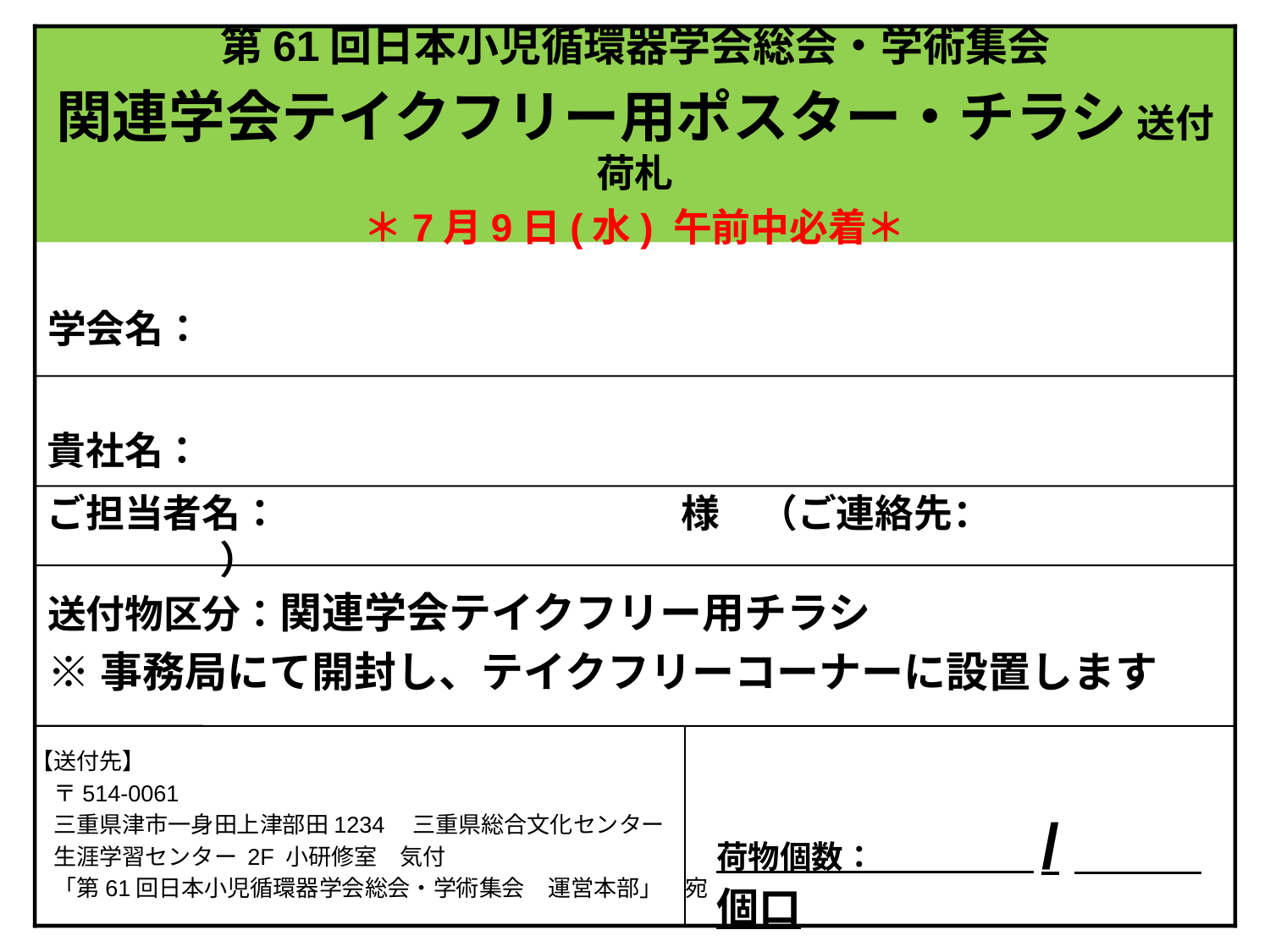

第61回日本小児循環器学会総会・学術集会
関連学会テイクフリー用ポスター・チラシ 送付荷札
＊7月9日(水) 午前中必着＊

学会名：

貴社名：
ご担当者名：　　　　　　　　　      様　（ご連絡先：　　　　　　　　　　　　  ）

送付物区分：関連学会テイクフリー用チラシ
※事務局にて開封し、テイクフリーコーナーに設置します

【送付先】
　〒514-0061
　三重県津市一身田上津部田1234　三重県総合文化センター
　生涯学習センター 2F 小研修室　気付
　「第61回日本小児循環器学会総会・学術集会　運営本部」　宛
荷物個数：　　　　　/　　　個口